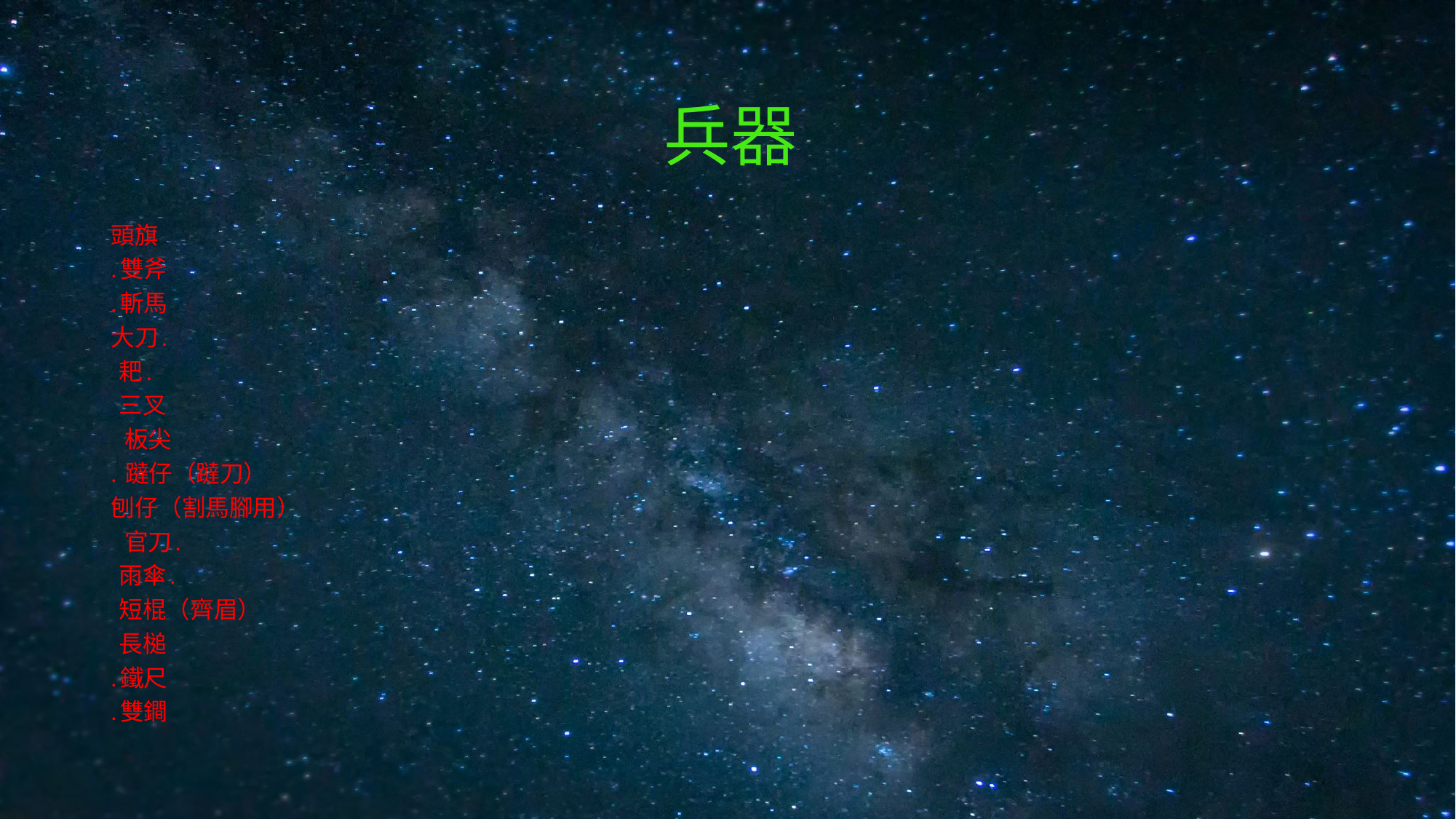

# 兵器
頭旗
.雙斧
.斬馬
大刀.
 耙.
 三叉
  板尖
. 躂仔（躂刀）
刨仔（割馬腳用）
  官刀.
 雨傘.
 短棍（齊眉）
 長槌
.鐵尺
.雙鐧